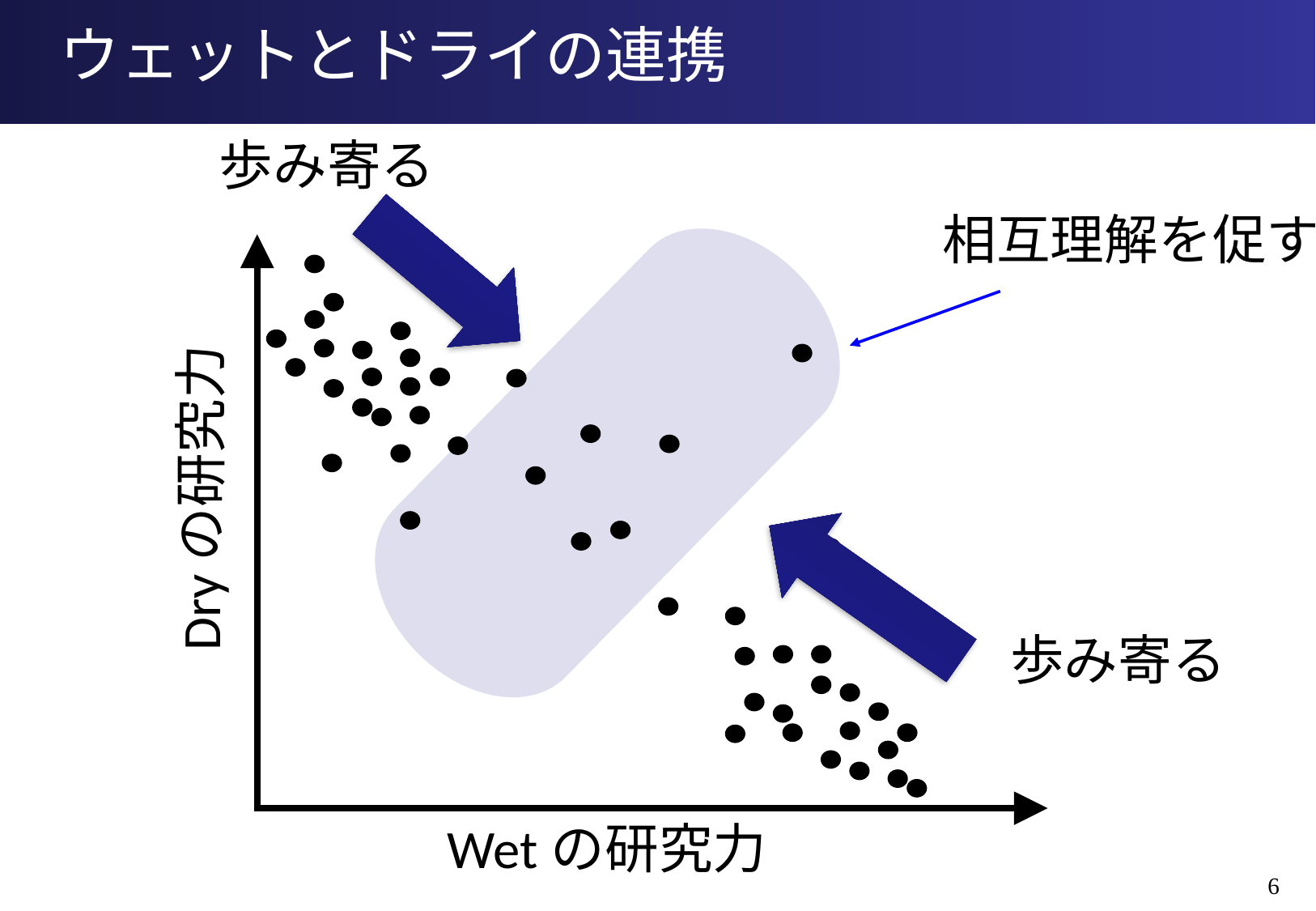

ウェットとドライの連携
歩み寄る
相互理解を促す

Dryの研究力

歩み寄る

Wetの研究力
6